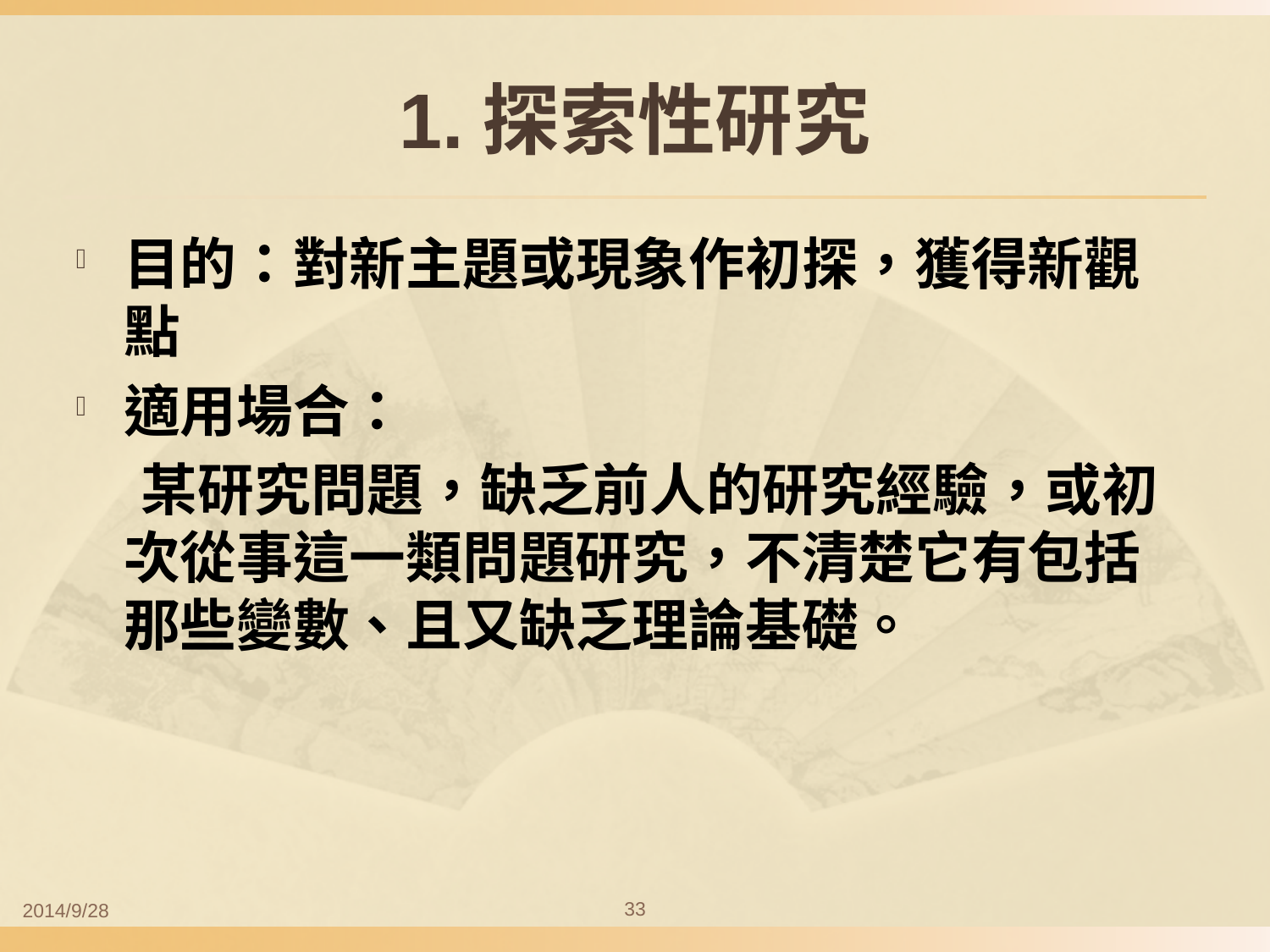

# 1.探索性研究
目的：對新主題或現象作初探，獲得新觀點
適用場合：
    某研究問題，缺乏前人的研究經驗，或初次從事這一類問題研究，不清楚它有包括那些變數、且又缺乏理論基礎。

2014/9/28
33